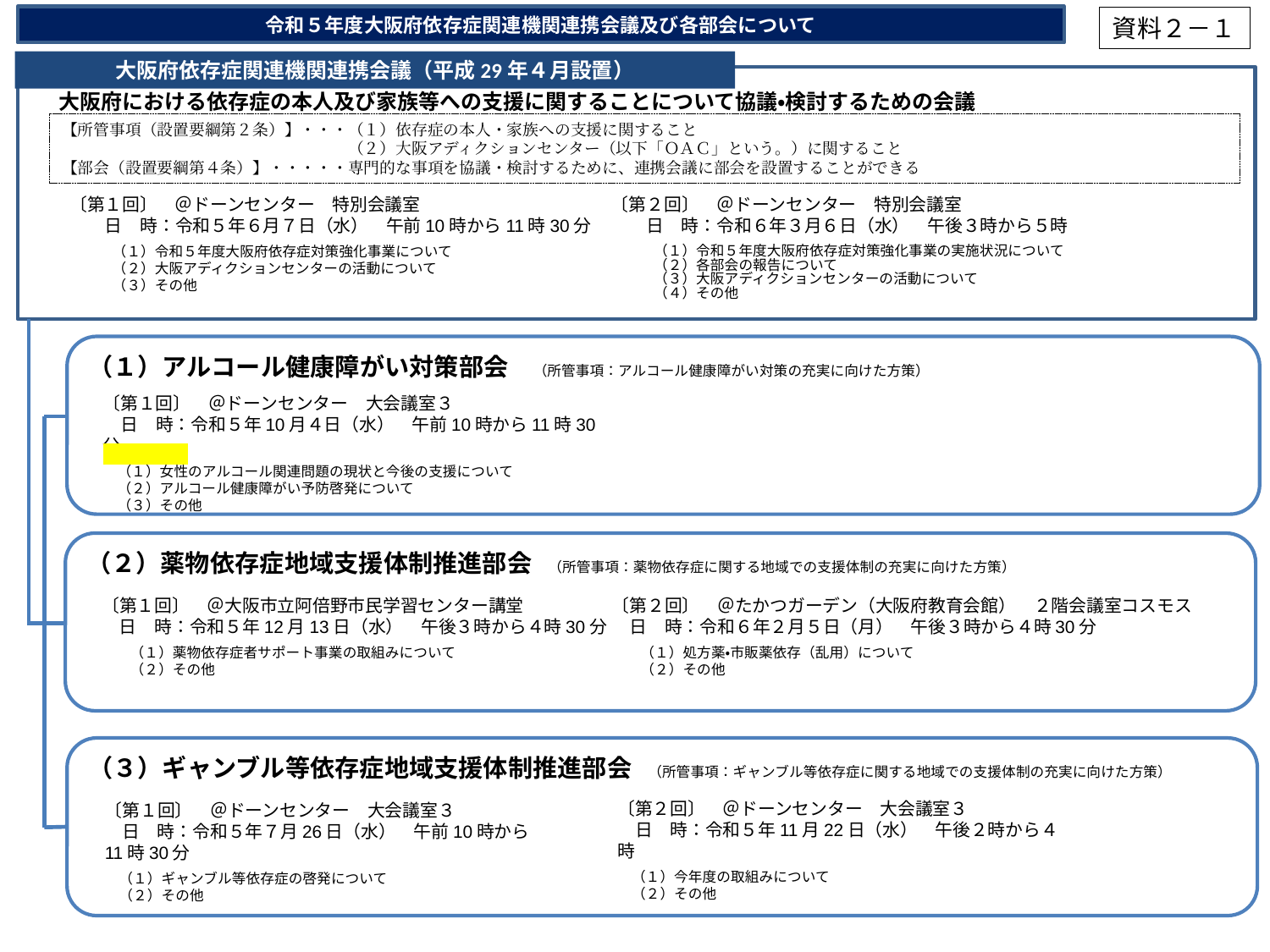

# 令和５年度大阪府依存症関連機関連携会議及び各部会について
資料２－１
大阪府依存症関連機関連携会議（平成29年４月設置）

　大阪府における依存症の本人及び家族等への支援に関することについて協議・検討するための会議
【所管事項（設置要綱第２条）】・・・（１）依存症の本人・家族への支援に関すること
　　　　　　　　　　　　　　　　　　（２）大阪アディクションセンター（以下「ＯＡＣ」という。）に関すること
【部会（設置要綱第４条）】・・・・・専門的な事項を協議・検討するために、連携会議に部会を設置することができる
〔第１回〕　＠ドーンセンター　特別会議室
　　日　時：令和５年６月７日（水）　午前10時から11時30分

　　　（１）令和５年度大阪府依存症対策強化事業について
　　　（２）大阪アディクションセンターの活動について
　　　（３）その他
〔第２回〕　＠ドーンセンター　特別会議室
　　日　時：令和６年３月６日（水）　午後３時から５時

　　　（１）令和５年度大阪府依存症対策強化事業の実施状況について

　　　（２）各部会の報告について

　　　（３）大阪アディクションセンターの活動について

　　　（４）その他
（１）アルコール健康障がい対策部会　（所管事項：アルコール健康障がい対策の充実に向けた方策）

〔第１回〕　＠ドーンセンター　大会議室３
　日　時：令和５年10月４日（水）　午前10時から11時30分

　（１）女性のアルコール関連問題の現状と今後の支援について
　（２）アルコール健康障がい予防啓発について
　（３）その他

（２）薬物依存症地域支援体制推進部会　（所管事項：薬物依存症に関する地域での支援体制の充実に向けた方策）

〔第１回〕　＠ドーンセンター　大会議室３
　日　時：令和５年７月26日（水）　午前10時から11時30分

　（１）ギャンブル等依存症の啓発について
　（２）その他
〔第２回〕　＠たかつガーデン（大阪府教育会館）　２階会議室コスモス
　日　時：令和６年２月５日（月）　午後３時から４時30分

　　（１）処方薬・市販薬依存（乱用）について
　　（２）その他
〔第１回〕　＠大阪市立阿倍野市民学習センター講堂
　日　時：令和５年12月13日（水）　午後３時から４時30分

　　（１）薬物依存症者サポート事業の取組みについて
　　（２）その他
（３）ギャンブル等依存症地域支援体制推進部会　（所管事項：ギャンブル等依存症に関する地域での支援体制の充実に向けた方策）

〔第２回〕　＠ドーンセンター　大会議室３
　日　時：令和５年11月22日（水）　午後２時から４時

　（１）今年度の取組みについて
　（２）その他